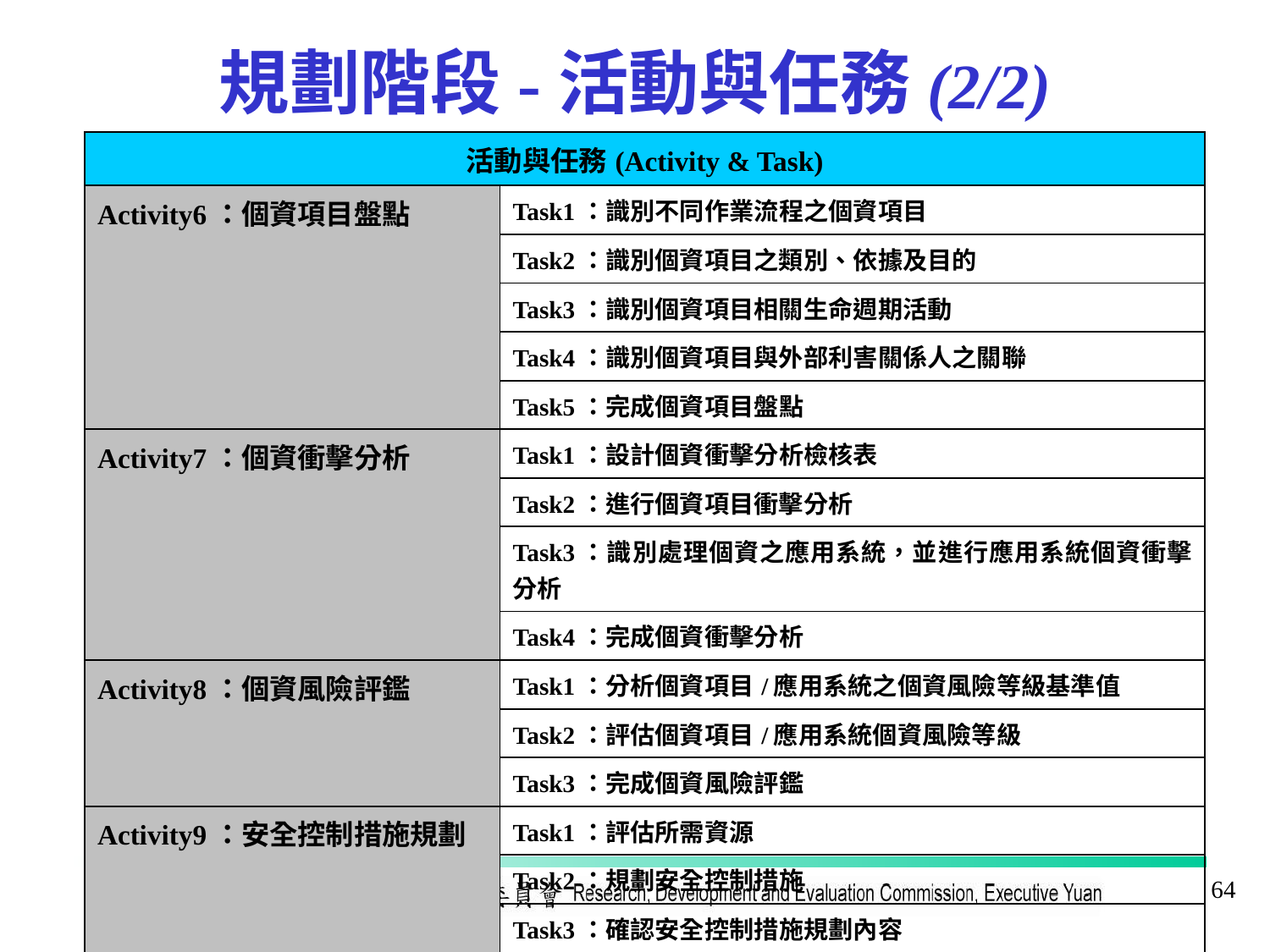

# 規劃階段-活動與任務(2/2)
| 活動與任務(Activity & Task) |  |
| --- | --- |
| Activity6：個資項目盤點 | Task1：識別不同作業流程之個資項目 |
|  | Task2：識別個資項目之類別、依據及目的 |
|  | Task3：識別個資項目相關生命週期活動 |
|  | Task4：識別個資項目與外部利害關係人之關聯 |
|  | Task5：完成個資項目盤點 |
| Activity7：個資衝擊分析 | Task1：設計個資衝擊分析檢核表 |
|  | Task2：進行個資項目衝擊分析 |
|  | Task3：識別處理個資之應用系統，並進行應用系統個資衝擊分析 |
|  | Task4：完成個資衝擊分析 |
| Activity8：個資風險評鑑 | Task1：分析個資項目/應用系統之個資風險等級基準值 |
|  | Task2：評估個資項目/應用系統個資風險等級 |
|  | Task3：完成個資風險評鑑 |
| Activity9：安全控制措施規劃 | Task1：評估所需資源 |
|  | Task2：規劃安全控制措施 |
|  | Task3：確認安全控制措施規劃內容 |
64